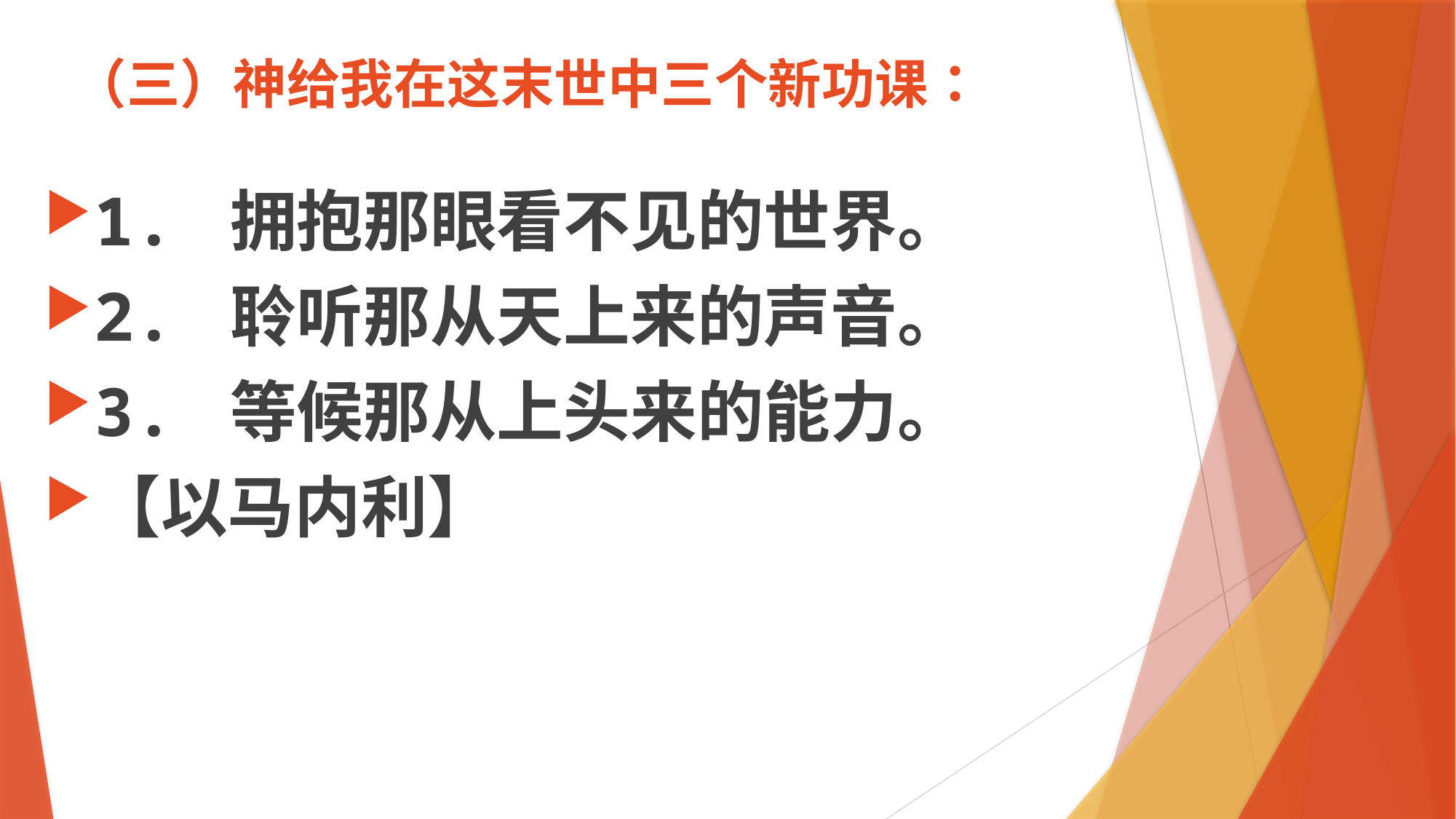

# （三）神给我在这末世中三个新功课：
1. 拥抱那眼看不见的世界。
2. 聆听那从天上来的声音。
3. 等候那从上头来的能力。
【以马内利】